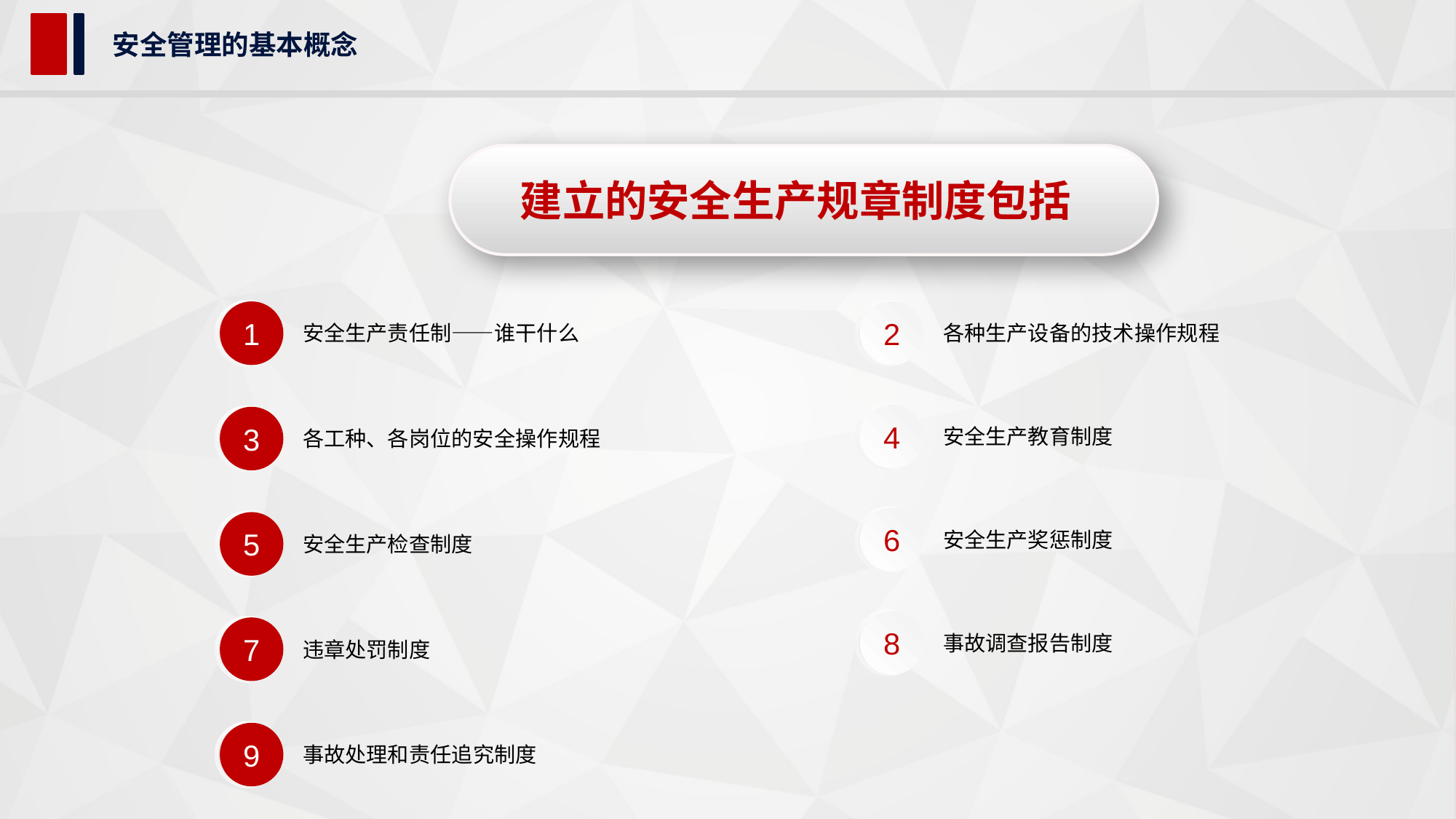

安全管理的基本概念

建立的安全生产规章制度包括

1
安全生产责任制——谁干什么

2
各种生产设备的技术操作规程

4
安全生产教育制度

3
各工种、各岗位的安全操作规程

6
安全生产奖惩制度

5
安全生产检查制度

8
事故调查报告制度

7
违章处罚制度

9
事故处理和责任追究制度